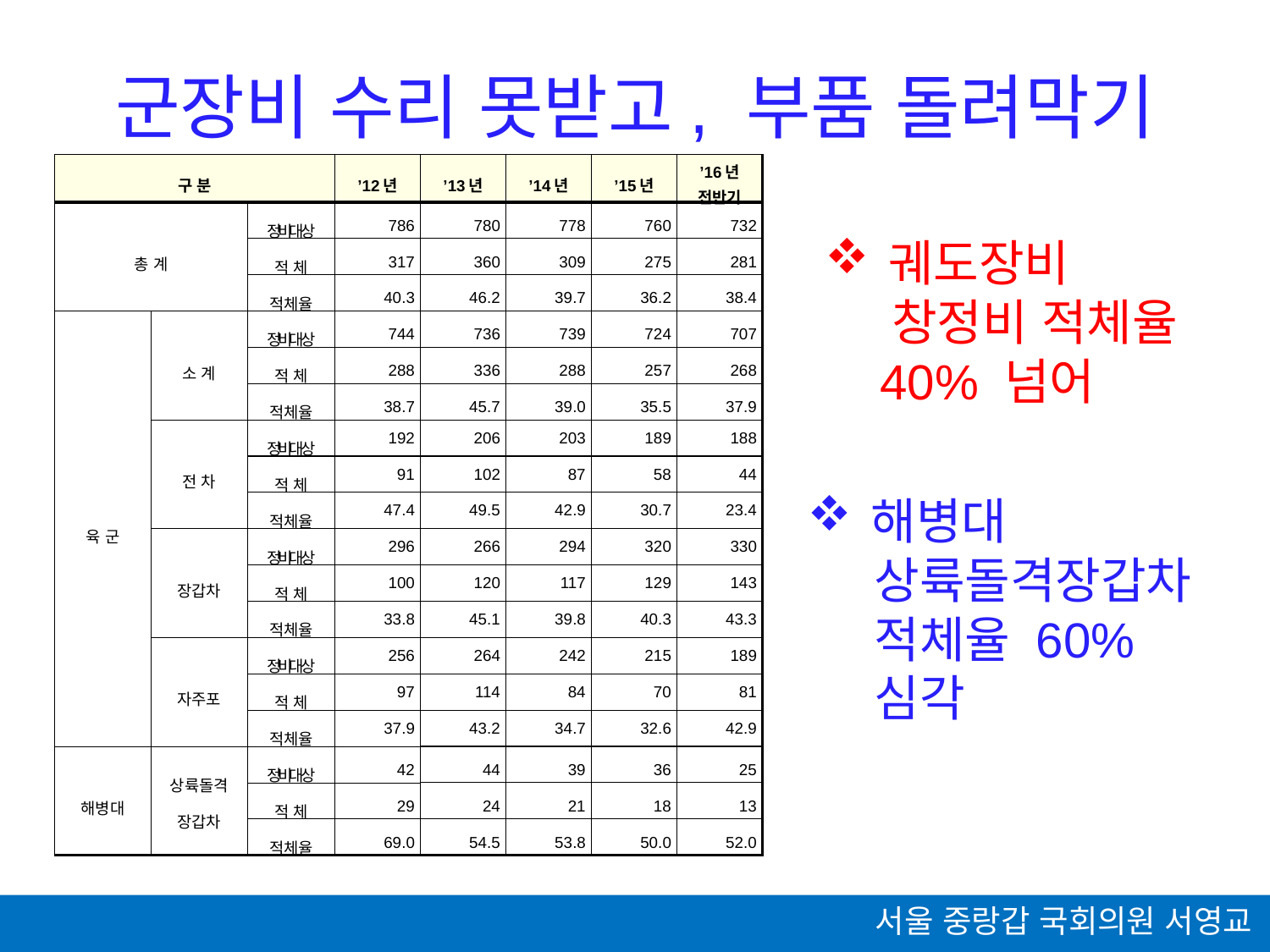

군장비 수리 못받고, 부품 돌려막기
| 구 분 |  |  | ’12년 | ’13년 | ’14년 | ’15년 | ’16년 전반기 |
| --- | --- | --- | --- | --- | --- | --- | --- |
| 총 계 |  | 정비대상 | 786 | 780 | 778 | 760 | 732 |
|  |  | 적 체 | 317 | 360 | 309 | 275 | 281 |
|  |  | 적체율 | 40.3 | 46.2 | 39.7 | 36.2 | 38.4 |
| 육 군 | 소 계 | 정비대상 | 744 | 736 | 739 | 724 | 707 |
|  |  | 적 체 | 288 | 336 | 288 | 257 | 268 |
|  |  | 적체율 | 38.7 | 45.7 | 39.0 | 35.5 | 37.9 |
|  | 전 차 | 정비대상 | 192 | 206 | 203 | 189 | 188 |
|  |  | 적 체 | 91 | 102 | 87 | 58 | 44 |
|  |  | 적체율 | 47.4 | 49.5 | 42.9 | 30.7 | 23.4 |
|  | 장갑차 | 정비대상 | 296 | 266 | 294 | 320 | 330 |
|  |  | 적 체 | 100 | 120 | 117 | 129 | 143 |
|  |  | 적체율 | 33.8 | 45.1 | 39.8 | 40.3 | 43.3 |
|  | 자주포 | 정비대상 | 256 | 264 | 242 | 215 | 189 |
|  |  | 적 체 | 97 | 114 | 84 | 70 | 81 |
|  |  | 적체율 | 37.9 | 43.2 | 34.7 | 32.6 | 42.9 |
| 해병대 | 상륙돌격 장갑차 | 정비대상 | 42 | 44 | 39 | 36 | 25 |
|  |  | 적 체 | 29 | 24 | 21 | 18 | 13 |
|  |  | 적체율 | 69.0 | 54.5 | 53.8 | 50.0 | 52.0 |
궤도장비
    창정비 적체율
    40% 넘어
해병대
    상륙돌격장갑차
    적체율 60%
    심각

서울 중랑갑 국회의원 서영교